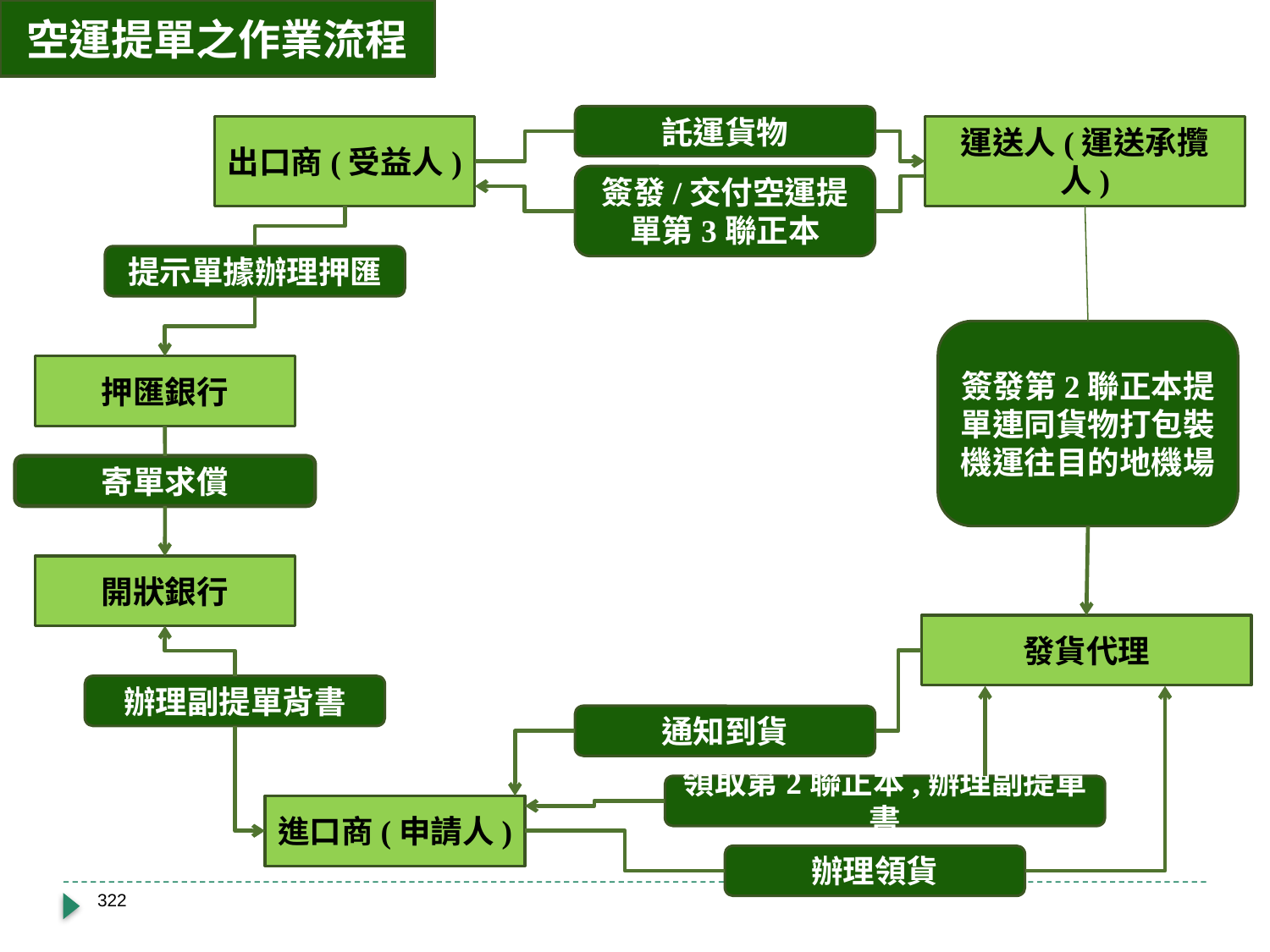

空運提單之作業流程
託運貨物
出口商(受益人)
運送人(運送承攬人)
簽發/交付空運提單第3聯正本
提示單據辦理押匯
簽發第2聯正本提單連同貨物打包裝機運往目的地機場
押匯銀行
寄單求償
開狀銀行
發貨代理
辦理副提單背書
通知到貨
領取第2聯正本,辦理副提單書
進口商(申請人)
辦理領貨
322